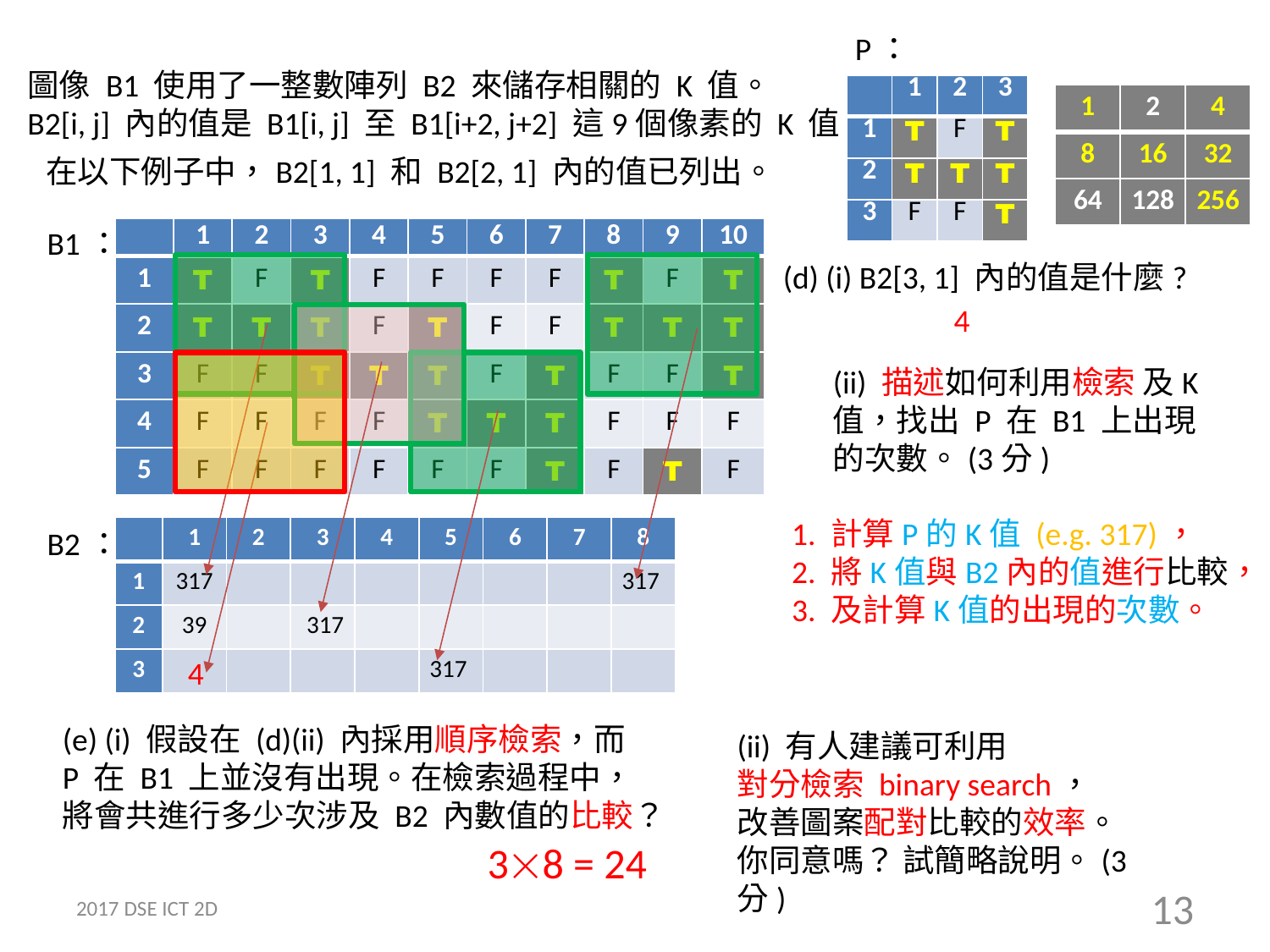

P：
圖像 B1 使用了一整數陣列 B2 來儲存相關的 K 值。
B2[i, j] 內的值是 B1[i, j] 至 B1[i+2, j+2] 這9個像素的 K 值。
|  | 1 | 2 | 3 |
| --- | --- | --- | --- |
| 1 | T | F | T |
| 2 | T | T | T |
| 3 | F | F | T |
| 1 | 2 | 4 |
| --- | --- | --- |
| 8 | 16 | 32 |
| 64 | 128 | 256 |
在以下例子中，B2[1, 1] 和 B2[2, 1] 內的值已列出。
B1：
|  | 1 | 2 | 3 | 4 | 5 | 6 | 7 | 8 | 9 | 10 |
| --- | --- | --- | --- | --- | --- | --- | --- | --- | --- | --- |
| 1 | T | F | T | F | F | F | F | T | F | T |
| 2 | T | T | T | F | T | F | F | T | T | T |
| 3 | F | F | T | T | T | F | T | F | F | T |
| 4 | F | F | F | F | T | T | T | F | F | F |
| 5 | F | F | F | F | F | F | T | F | T | F |
(d) (i) B2[3, 1] 內的值是什麼?

4

否：
進行對分檢索前需要進行排序。/
額外的記憶體儲存器是必需的。/
對分檢索不能處理多次出現的數值。
因此，一般來說，排序的工作量
超越順序檢索的工作量。
是：
B2被轉換成可應用對分檢索的陣列B3。
因此，它提高了檢索或樣式配對的效率。

(ii) 描述如何利用檢索 及K值，找出 P 在 B1 上出現的次數。(3分)
1. 計算P的K值 (e.g. 317)，
2. 將K值與B2內的值進行比較，
3. 及計算K值的出現的次數。
B2：
|  | 1 | 2 | 3 | 4 | 5 | 6 | 7 | 8 |
| --- | --- | --- | --- | --- | --- | --- | --- | --- |
| 1 | 317 |  |  |  |  |  |  | 317 |
| 2 | 39 |  | 317 |  |  |  |  |  |
| 3 |  |  |  |  | 317 |  |  |  |
4
(e) (i) 假設在 (d)(ii) 內採用順序檢索，而 P 在 B1 上並沒有出現。在檢索過程中，將會共進行多少次涉及 B2 內數值的比較？
(ii) 有人建議可利用
對分檢索 binary search，
改善圖案配對比較的效率。
你同意嗎？ 試簡略說明。(3分)
3×8 = 24
2017 DSE ICT 2D
13